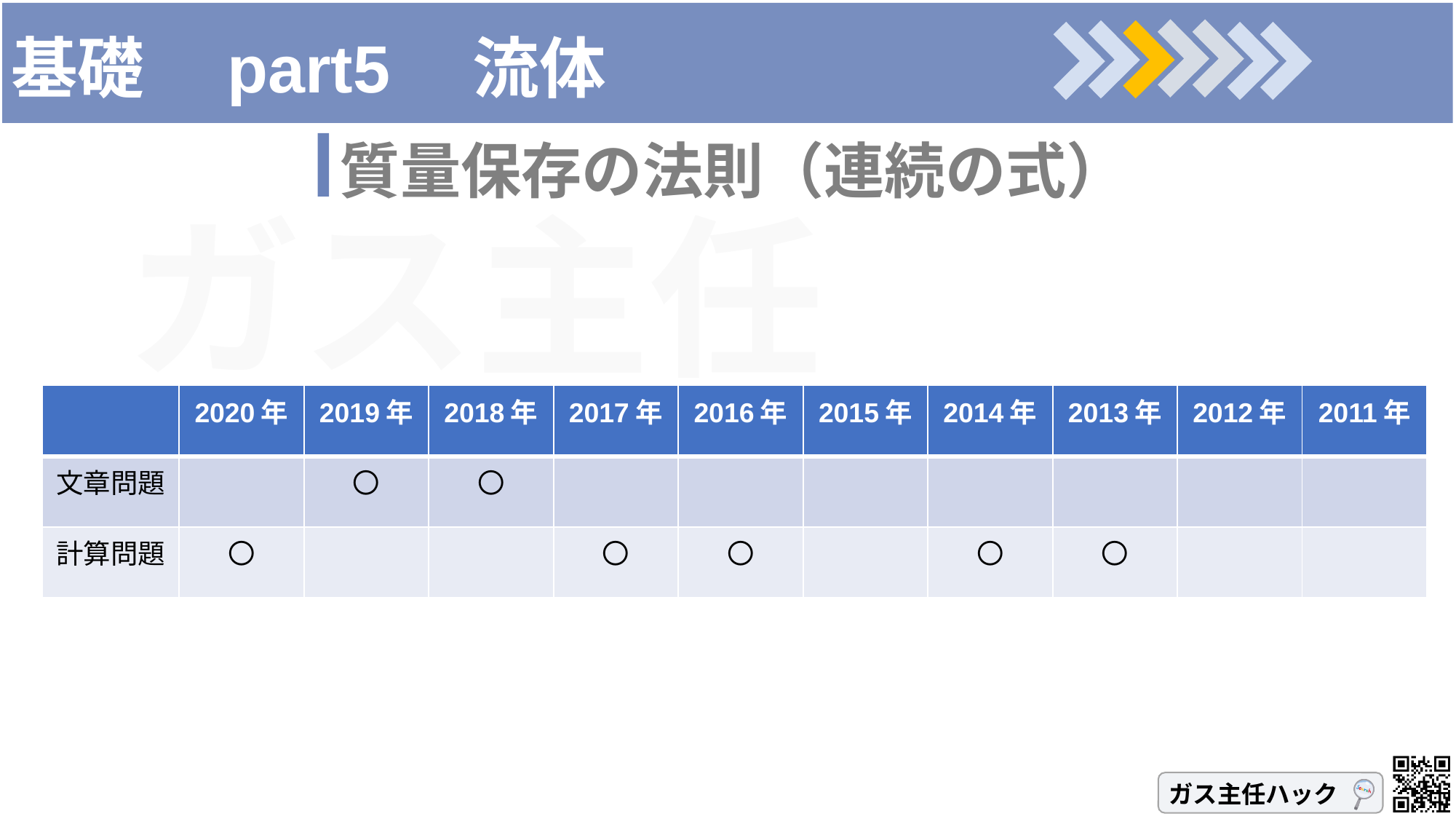

# 基礎　part5　流体

質量保存の法則（連続の式）

|  | 2020年 | 2019年 | 2018年 | 2017年 | 2016年 | 2015年 | 2014年 | 2013年 | 2012年 | 2011年 |
| --- | --- | --- | --- | --- | --- | --- | --- | --- | --- | --- |
| 文章問題 |  | 〇 | 〇 |  |  |  |  |  |  |  |
| 計算問題 | 〇 |  |  | 〇 | 〇 |  | 〇 | 〇 |  |  |